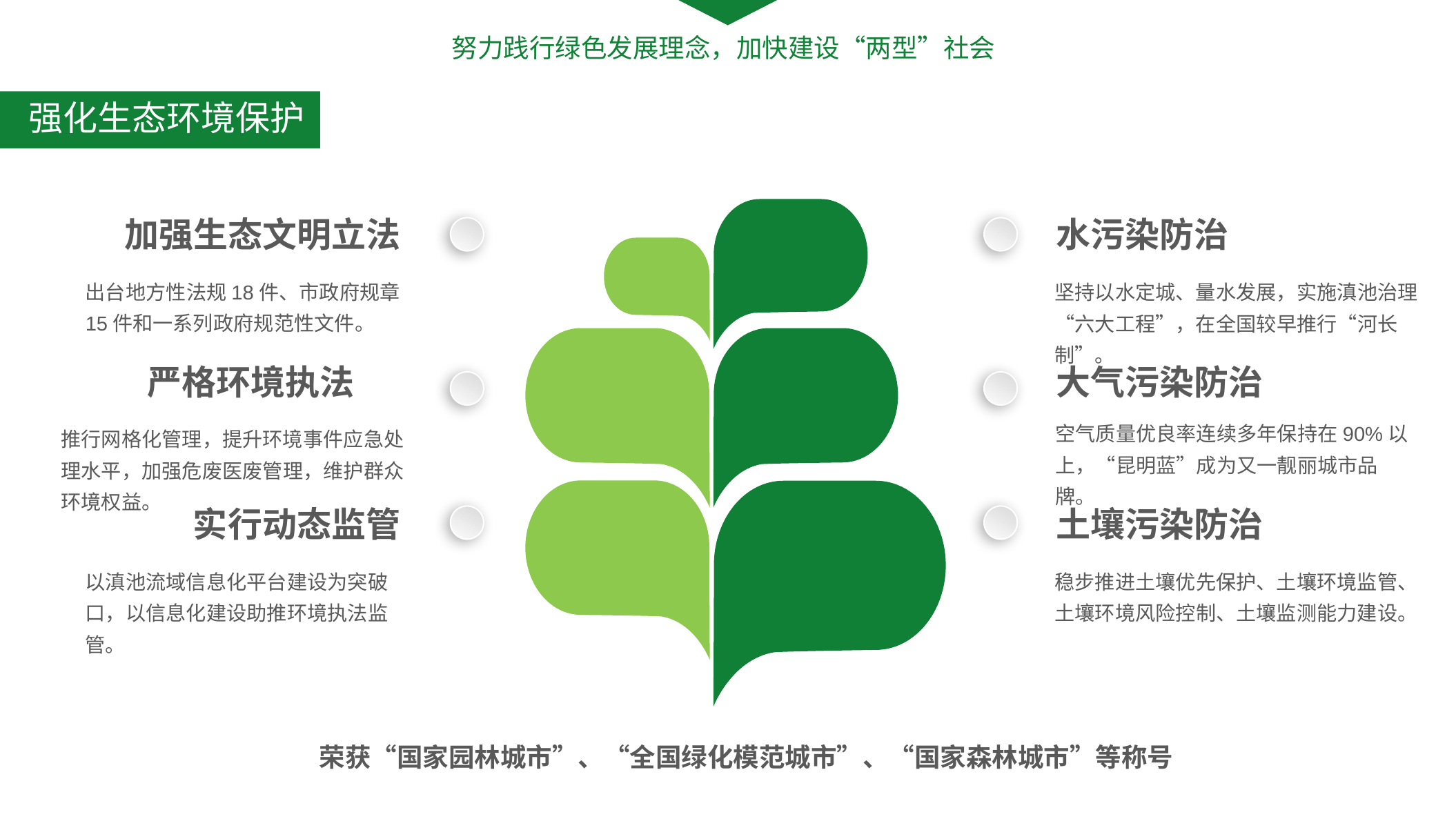

努力践行绿色发展理念，加快建设“两型”社会
低碳健康生活

强化生态环境保护

加强生态文明立法
水污染防治

出台地方性法规18件、市政府规章15件和一系列政府规范性文件。
坚持以水定城、量水发展，实施滇池治理“六大工程”，在全国较早推行“河长制”。

严格环境执法
大气污染防治

空气质量优良率连续多年保持在90%以上，“昆明蓝”成为又一靓丽城市品牌。
推行网格化管理，提升环境事件应急处理水平，加强危废医废管理，维护群众环境权益。

实行动态监管
土壤污染防治

以滇池流域信息化平台建设为突破口，以信息化建设助推环境执法监管。
稳步推进土壤优先保护、土壤环境监管、土壤环境风险控制、土壤监测能力建设。
荣获“国家园林城市”、“全国绿化模范城市”、“国家森林城市”等称号